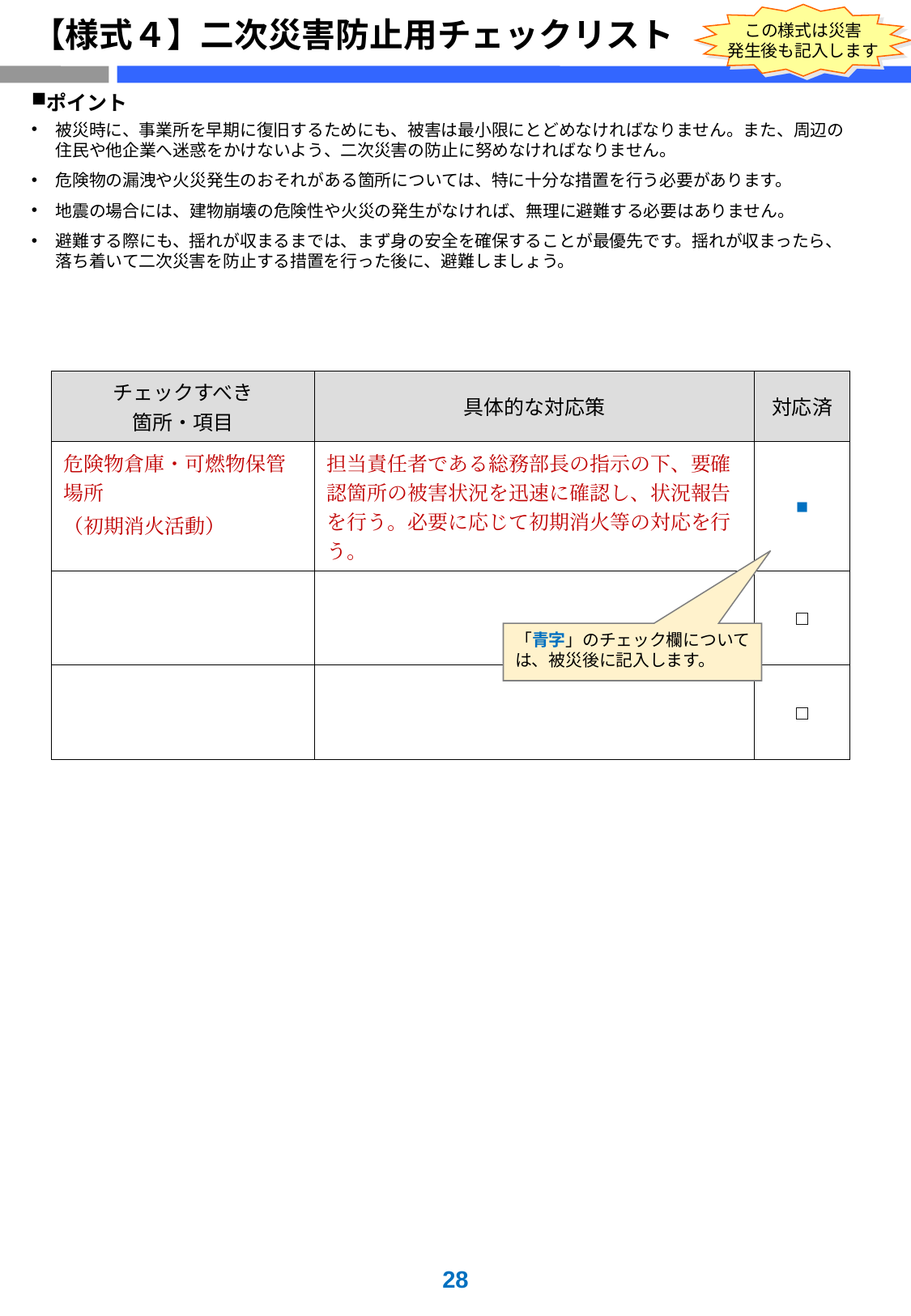

# 【様式４】二次災害防止用チェックリスト
この様式は災害
発生後も記入します
ポイント
被災時に、事業所を早期に復旧するためにも、被害は最小限にとどめなければなりません。また、周辺の
住民や他企業へ迷惑をかけないよう、二次災害の防止に努めなければなりません。
危険物の漏洩や火災発生のおそれがある箇所については、特に十分な措置を行う必要があります。
地震の場合には、建物崩壊の危険性や火災の発生がなければ、無理に避難する必要はありません。
避難する際にも、揺れが収まるまでは、まず身の安全を確保することが最優先です。揺れが収まったら、
落ち着いて二次災害を防止する措置を行った後に、避難しましょう。
| チェックすべき 箇所・項目 | 具体的な対応策 | 対応済 |
| --- | --- | --- |
| 危険物倉庫・可燃物保管場所 （初期消火活動） | 担当責任者である総務部長の指示の下、要確認箇所の被害状況を迅速に確認し、状況報告を行う。必要に応じて初期消火等の対応を行う。 | ■ |
|  |  | □ |
|  |  | □ |
「青字」のチェック欄については、被災後に記入します。
28